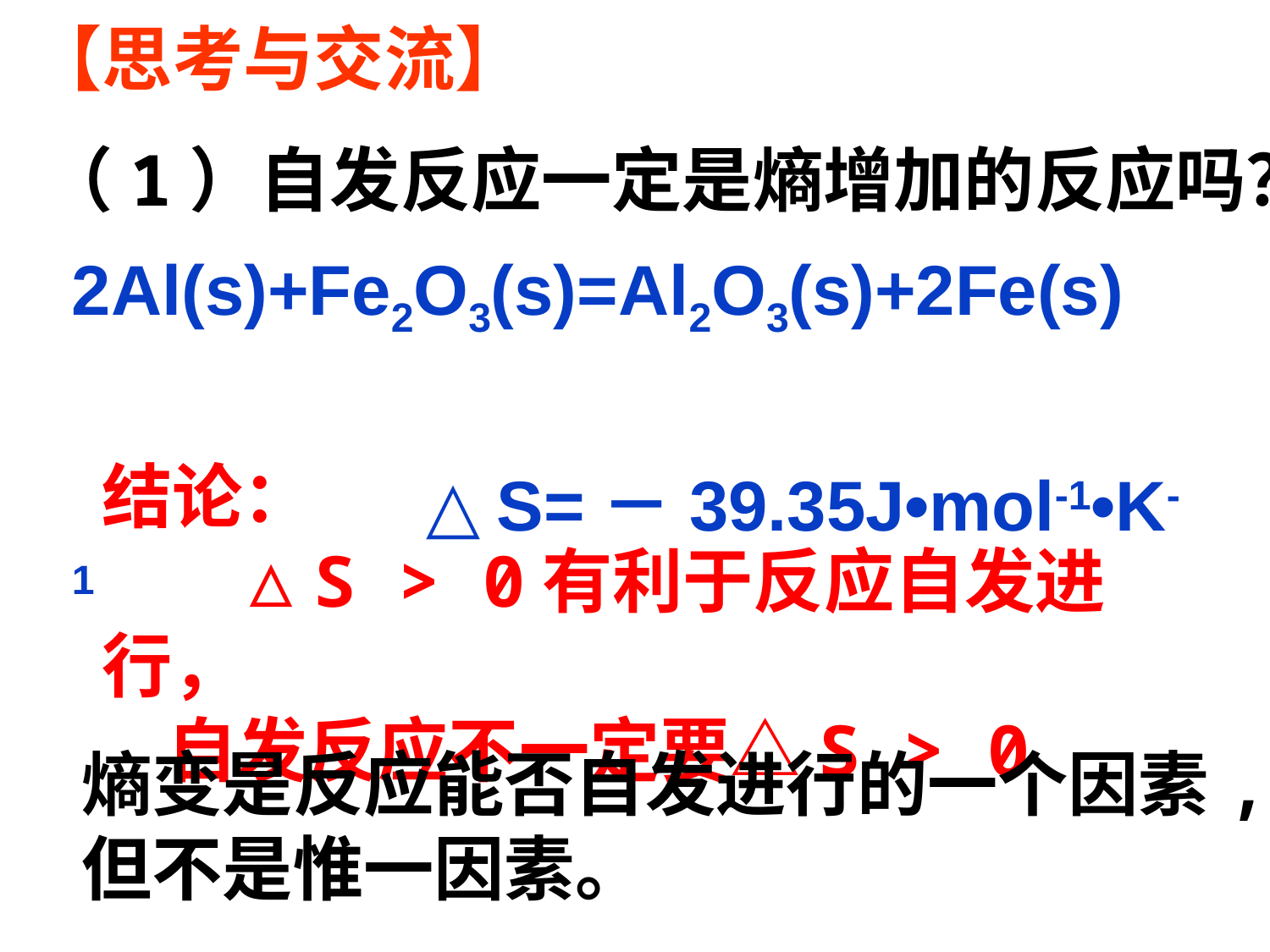

【思考与交流】
（1）自发反应一定是熵增加的反应吗？
2Al(s)+Fe2O3(s)=Al2O3(s)+2Fe(s)
                  △S=－39.35J•mol-1•K-1
结论：
   △S > 0有利于反应自发进行，
   自发反应不一定要△S > 0
熵变是反应能否自发进行的一个因素,
但不是惟一因素。